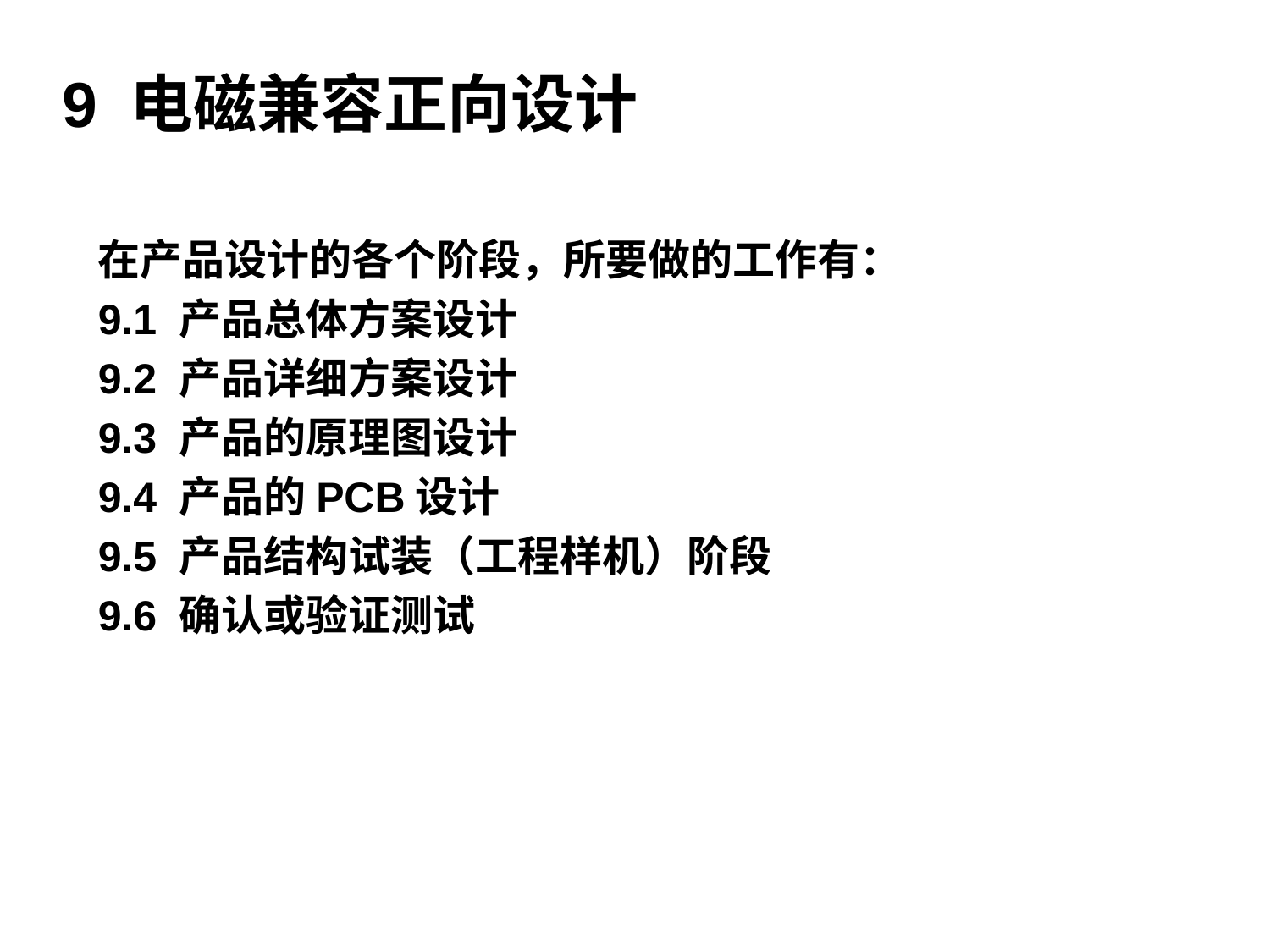

# 9 电磁兼容正向设计
在产品设计的各个阶段，所要做的工作有：
9.1 产品总体方案设计
9.2 产品详细方案设计
9.3 产品的原理图设计
9.4 产品的PCB设计
9.5 产品结构试装（工程样机）阶段
9.6 确认或验证测试
32